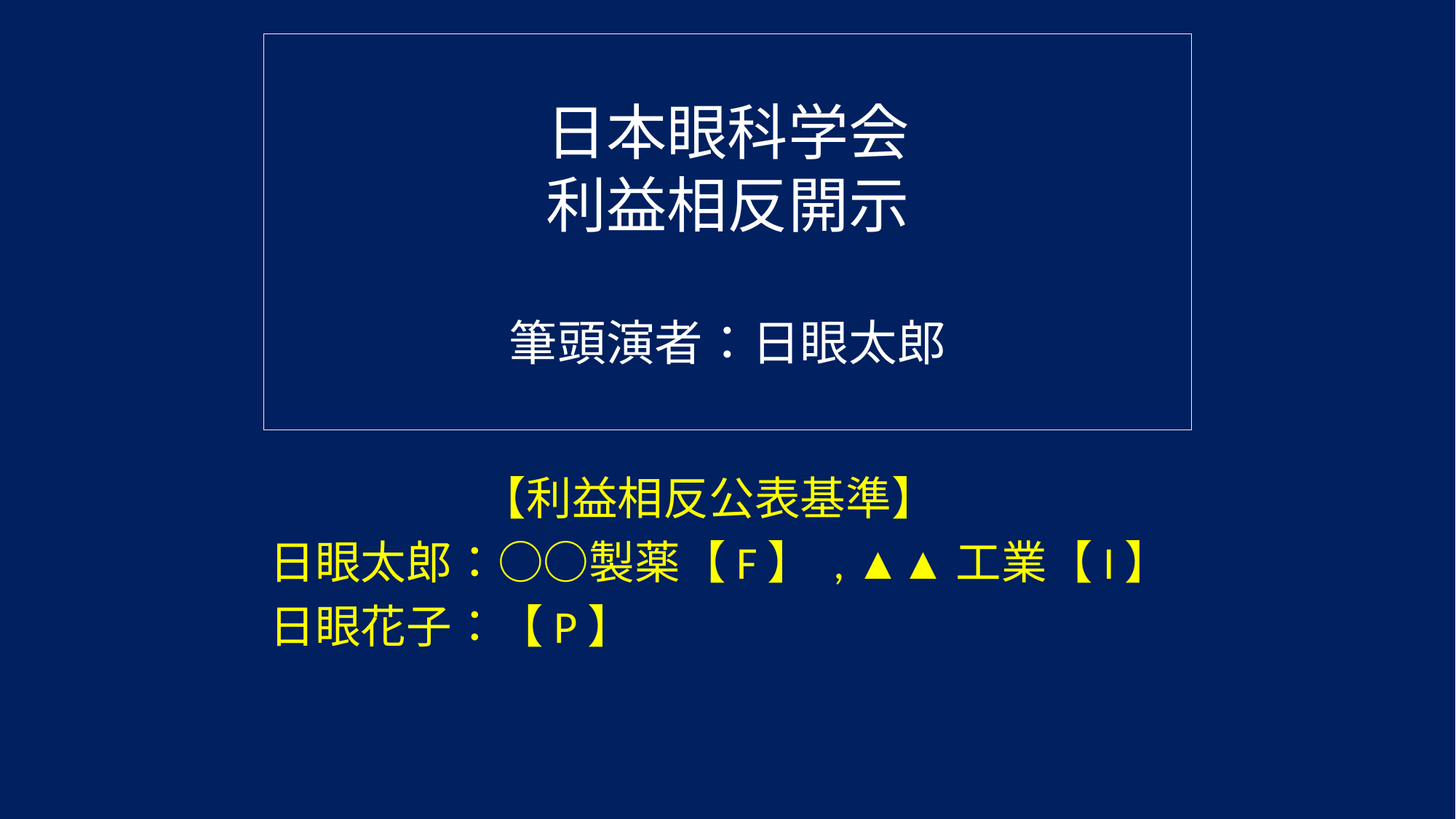

# 日本眼科学会 利益相反開示 筆頭演者：日眼太郎
【利益相反公表基準】
日眼太郎：○○製薬【F】 , ▲▲工業【I】
日眼花子：【P】